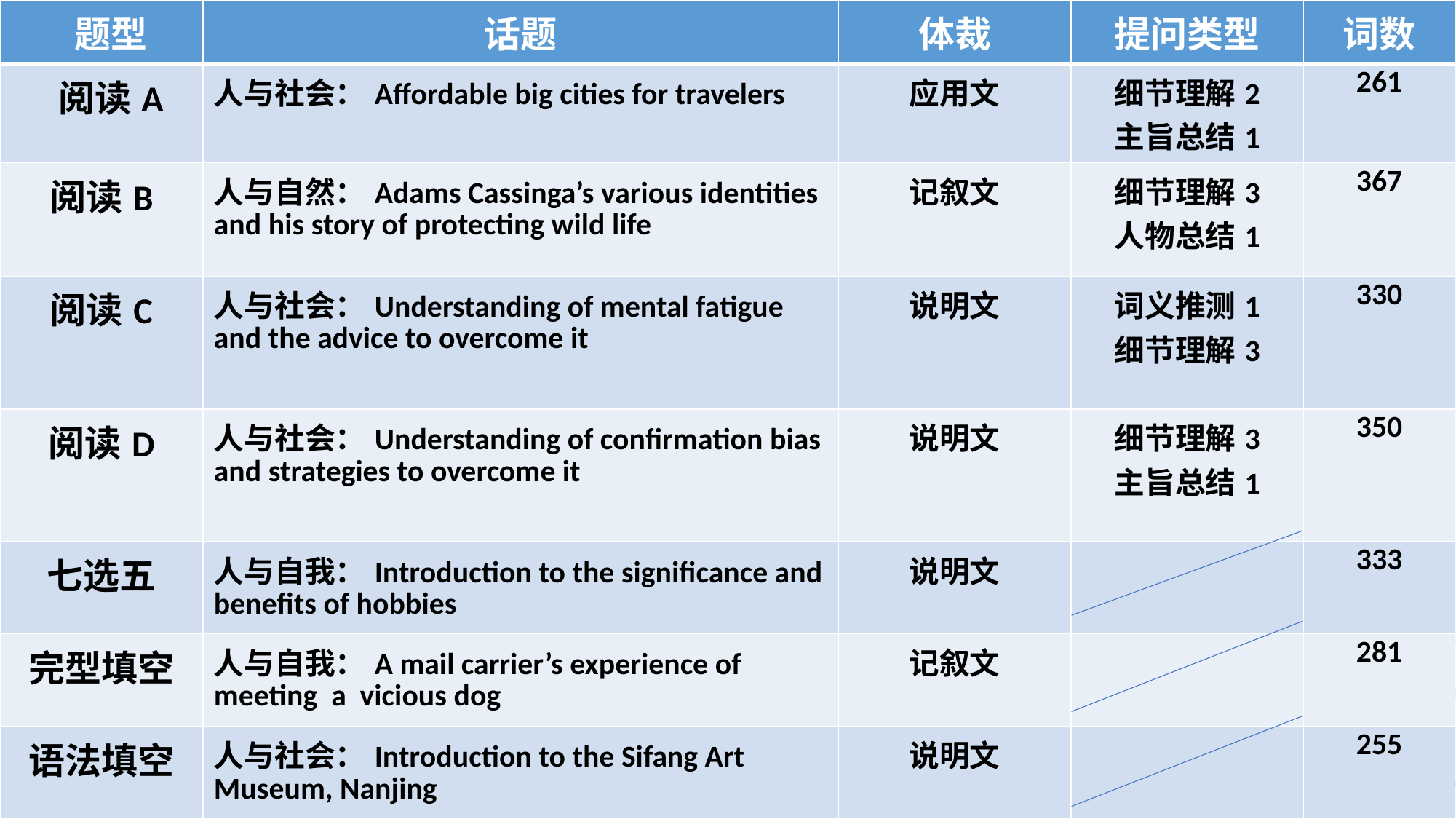

| 题型 | 话题 | 体裁 | 提问类型 | 词数 |
| --- | --- | --- | --- | --- |
| 阅读A | 人与社会：Affordable big cities for travelers | 应用文 | 细节理解2 主旨总结1 | 261 |
| 阅读B | 人与自然：Adams Cassinga’s various identities and his story of protecting wild life | 记叙文 | 细节理解3 人物总结1 | 367 |
| 阅读C | 人与社会：Understanding of mental fatigue and the advice to overcome it | 说明文 | 词义推测1 细节理解3 | 330 |
| 阅读D | 人与社会：Understanding of confirmation bias and strategies to overcome it | 说明文 | 细节理解3 主旨总结1 | 350 |
| 七选五 | 人与自我：Introduction to the significance and benefits of hobbies | 说明文 |  | 333 |
| 完型填空 | 人与自我：A mail carrier’s experience of meeting a vicious dog | 记叙文 |  | 281 |
| 语法填空 | 人与社会：Introduction to the Sifang Art Museum, Nanjing | 说明文 |  | 255 |